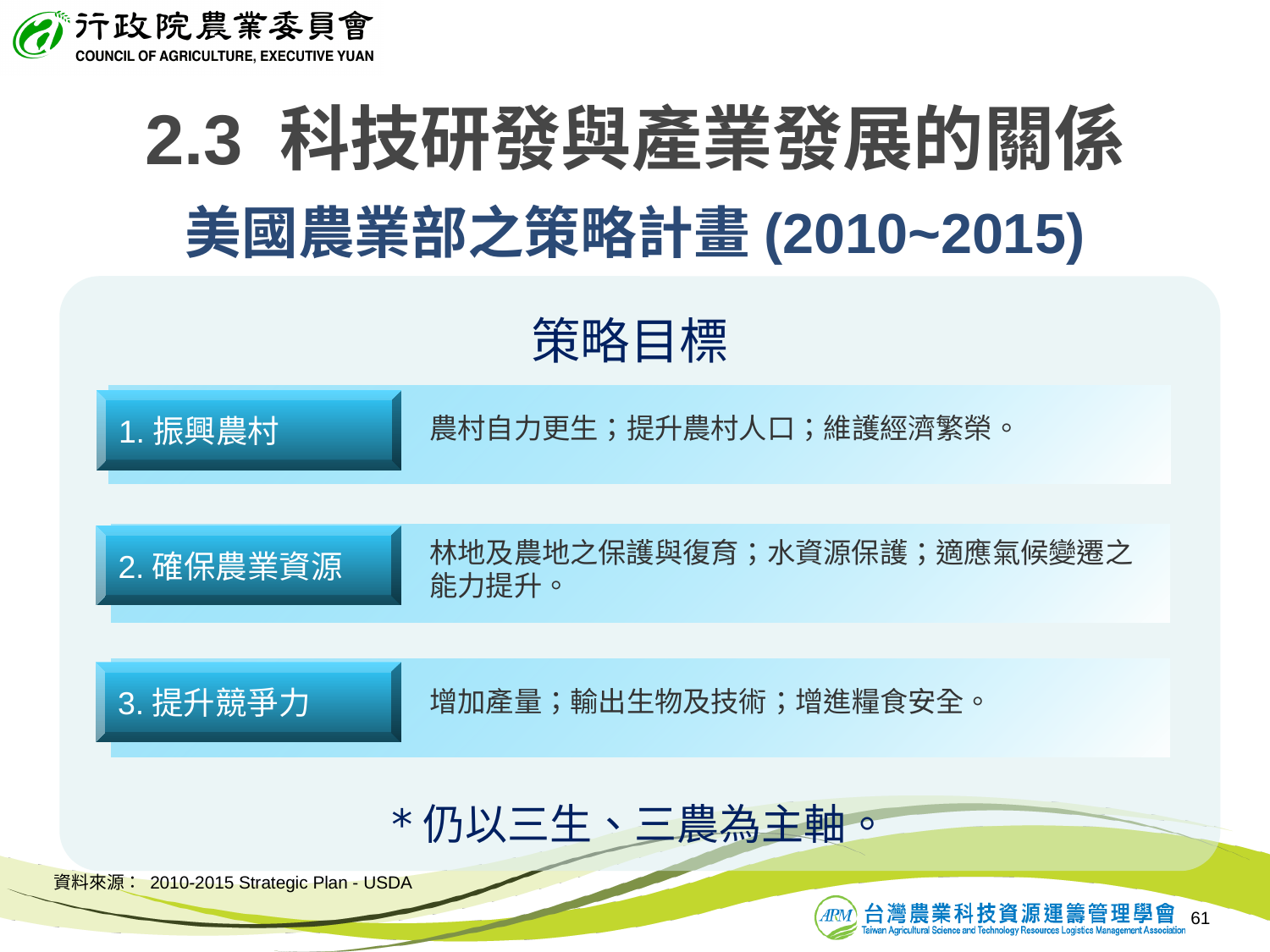

2.3 科技研發與產業發展的關係
# 美國農業部之策略計畫(2010~2015)

策略目標

農村自力更生；提升農村人口；維護經濟繁榮。
1.振興農村

2.確保農業資源
林地及農地之保護與復育；水資源保護；適應氣候變遷之能力提升。

增加產量；輸出生物及技術；增進糧食安全。
3.提升競爭力
*仍以三生、三農為主軸。
資料來源： 2010-2015 Strategic Plan - USDA
61